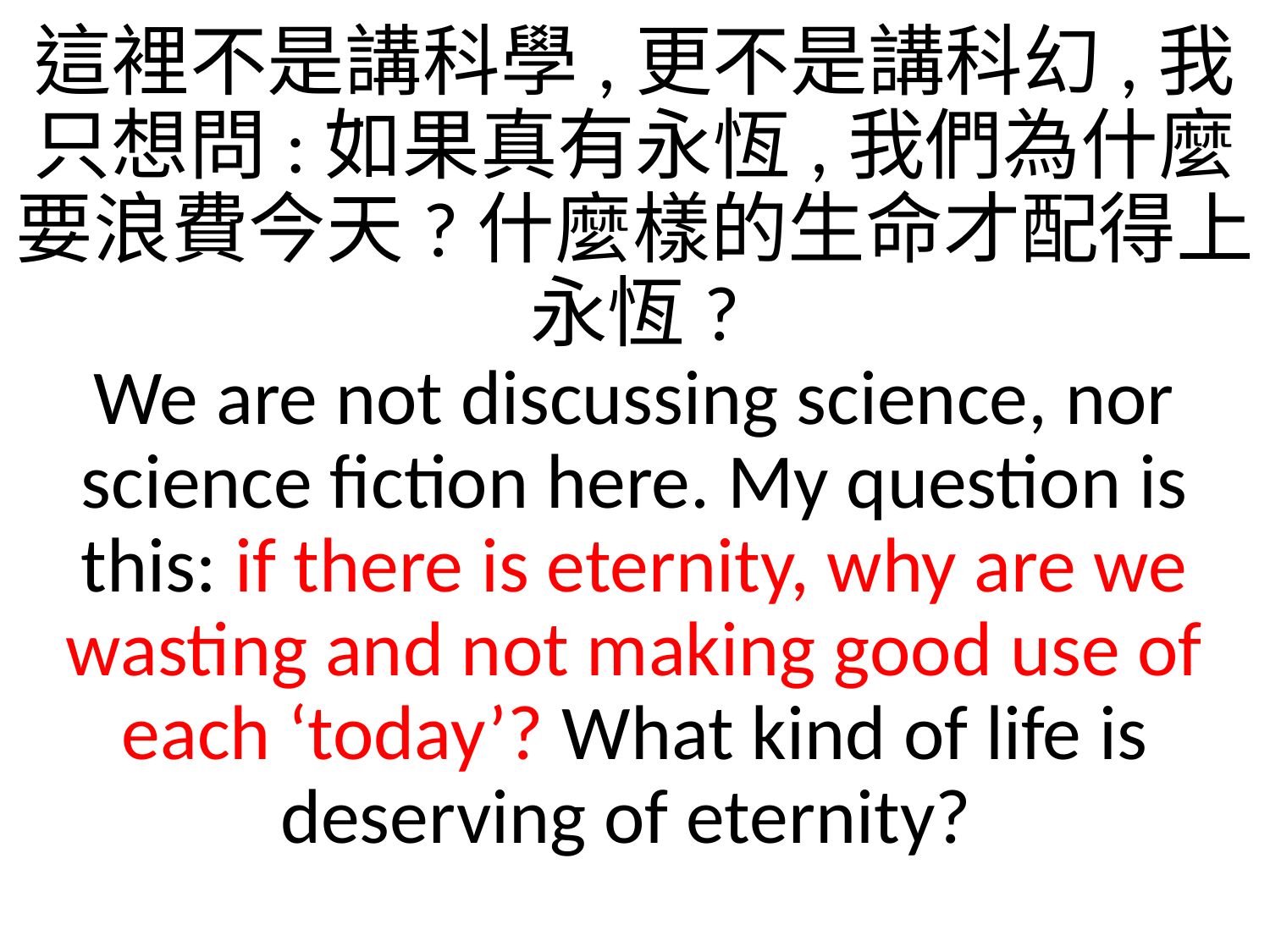

這裡不是講科學,更不是講科幻,我只想問:如果真有永恆,我們為什麼要浪費今天?什麼樣的生命才配得上永恆?
We are not discussing science, nor science fiction here. My question is this: if there is eternity, why are we wasting and not making good use of each ‘today’? What kind of life is deserving of eternity?